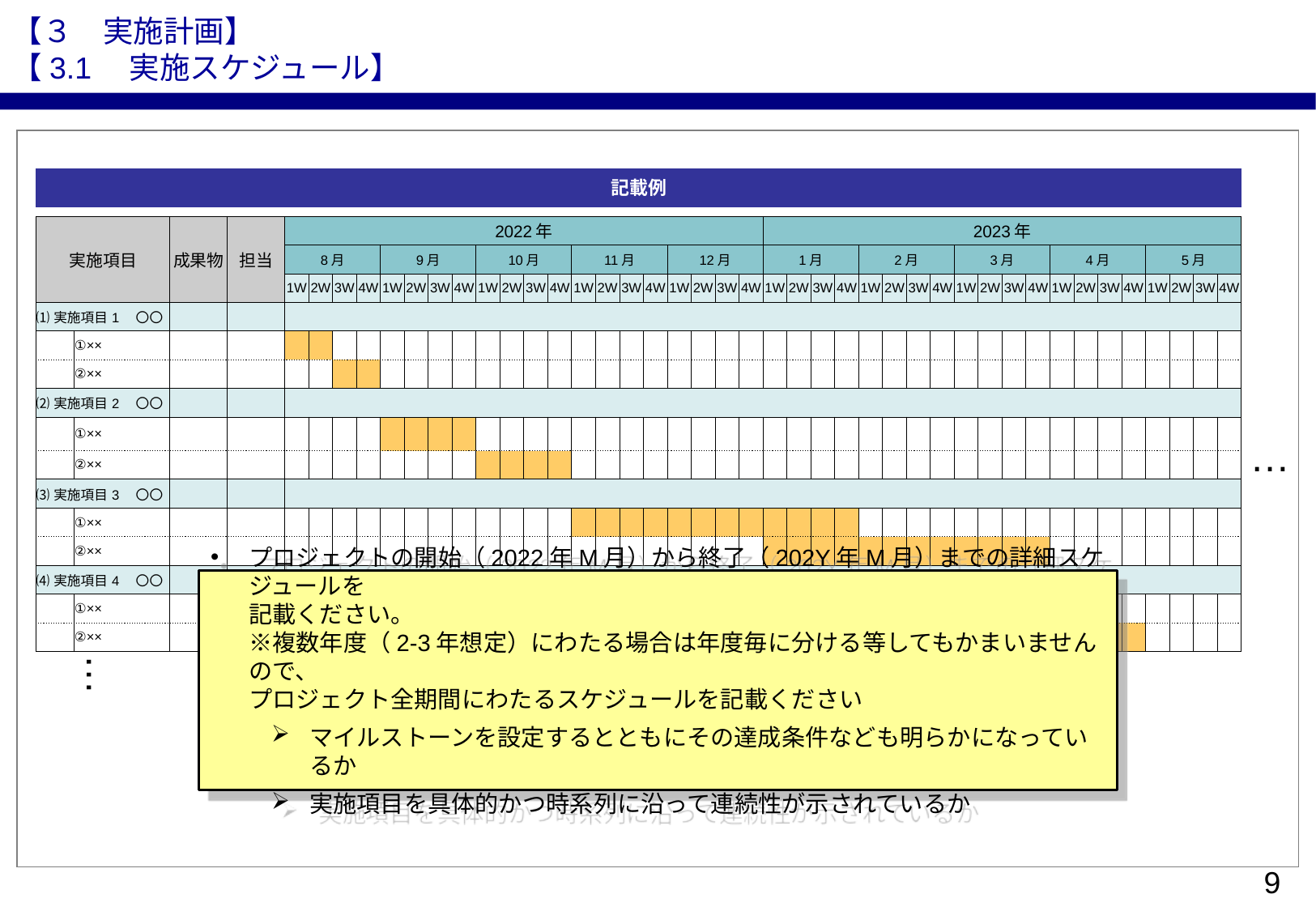

【３　実施計画】
【3.1　実施スケジュール】

記載例
| 実施項目 |  | 成果物 | 担当 | 2022年 |  |  |  |  |  |  |  |  |  |  |  |  |  |  |  |  |  |  |  | 2023年 |  |  |  |  |  |  |  |  |  |  |  |  |  |  |  |  |  |  |  |
| --- | --- | --- | --- | --- | --- | --- | --- | --- | --- | --- | --- | --- | --- | --- | --- | --- | --- | --- | --- | --- | --- | --- | --- | --- | --- | --- | --- | --- | --- | --- | --- | --- | --- | --- | --- | --- | --- | --- | --- | --- | --- | --- | --- |
|  |  |  |  | 8月 |  |  |  | 9月 |  |  |  | 10月 |  |  |  | 11月 |  |  |  | 12月 |  |  |  | 1月 |  |  |  | 2月 |  |  |  | 3月 |  |  |  | 4月 |  |  |  | 5月 |  |  |  |
|  |  |  |  | 1W | 2W | 3W | 4W | 1W | 2W | 3W | 4W | 1W | 2W | 3W | 4W | 1W | 2W | 3W | 4W | 1W | 2W | 3W | 4W | 1W | 2W | 3W | 4W | 1W | 2W | 3W | 4W | 1W | 2W | 3W | 4W | 1W | 2W | 3W | 4W | 1W | 2W | 3W | 4W |
| ⑴実施項目1　〇〇 |  |  |  |  |  |  |  |  |  |  |  |  |  |  |  |  |  |  |  |  |  |  |  |  |  |  |  |  |  |  |  |  |  |  |  |  |  |  |  |  |  |  |  |
|  | ①×× |  |  |  |  |  |  |  |  |  |  |  |  |  |  |  |  |  |  |  |  |  |  |  |  |  |  |  |  |  |  |  |  |  |  |  |  |  |  |  |  |  |  |
|  | ②×× |  |  |  |  |  |  |  |  |  |  |  |  |  |  |  |  |  |  |  |  |  |  |  |  |  |  |  |  |  |  |  |  |  |  |  |  |  |  |  |  |  |  |
| ⑵実施項目2　〇〇 |  |  |  |  |  |  |  |  |  |  |  |  |  |  |  |  |  |  |  |  |  |  |  |  |  |  |  |  |  |  |  |  |  |  |  |  |  |  |  |  |  |  |  |
|  | ①×× |  |  |  |  |  |  |  |  |  |  |  |  |  |  |  |  |  |  |  |  |  |  |  |  |  |  |  |  |  |  |  |  |  |  |  |  |  |  |  |  |  |  |
|  | ②×× |  |  |  |  |  |  |  |  |  |  |  |  |  |  |  |  |  |  |  |  |  |  |  |  |  |  |  |  |  |  |  |  |  |  |  |  |  |  |  |  |  |  |
| ⑶実施項目3　〇〇 |  |  |  |  |  |  |  |  |  |  |  |  |  |  |  |  |  |  |  |  |  |  |  |  |  |  |  |  |  |  |  |  |  |  |  |  |  |  |  |  |  |  |  |
|  | ①×× |  |  |  |  |  |  |  |  |  |  |  |  |  |  |  |  |  |  |  |  |  |  |  |  |  |  |  |  |  |  |  |  |  |  |  |  |  |  |  |  |  |  |
|  | ②×× |  |  |  |  |  |  |  |  |  |  |  |  |  |  |  |  |  |  |  |  |  |  |  |  |  |  |  |  |  |  |  |  |  |  |  |  |  |  |  |  |  |  |
| ⑷実施項目4　〇〇 |  |  |  |  |  |  |  |  |  |  |  |  |  |  |  |  |  |  |  |  |  |  |  |  |  |  |  |  |  |  |  |  |  |  |  |  |  |  |  |  |  |  |  |
|  | ①×× |  |  |  |  |  |  |  |  |  |  |  |  |  |  |  |  |  |  |  |  |  |  |  |  |  |  |  |  |  |  |  |  |  |  |  |  |  |  |  |  |  |  |
|  | ②×× |  |  |  |  |  |  |  |  |  |  |  |  |  |  |  |  |  |  |  |  |  |  |  |  |  |  |  |  |  |  |  |  |  |  |  |  |  |  |  |  |  |  |
…
プロジェクトの開始（2022年M月）から終了（202Y年M月）までの詳細スケジュールを
記載ください。
※複数年度（2-3年想定）にわたる場合は年度毎に分ける等してもかまいませんので、
プロジェクト全期間にわたるスケジュールを記載ください
マイルストーンを設定するとともにその達成条件なども明らかになっているか
実施項目を具体的かつ時系列に沿って連続性が示されているか
…